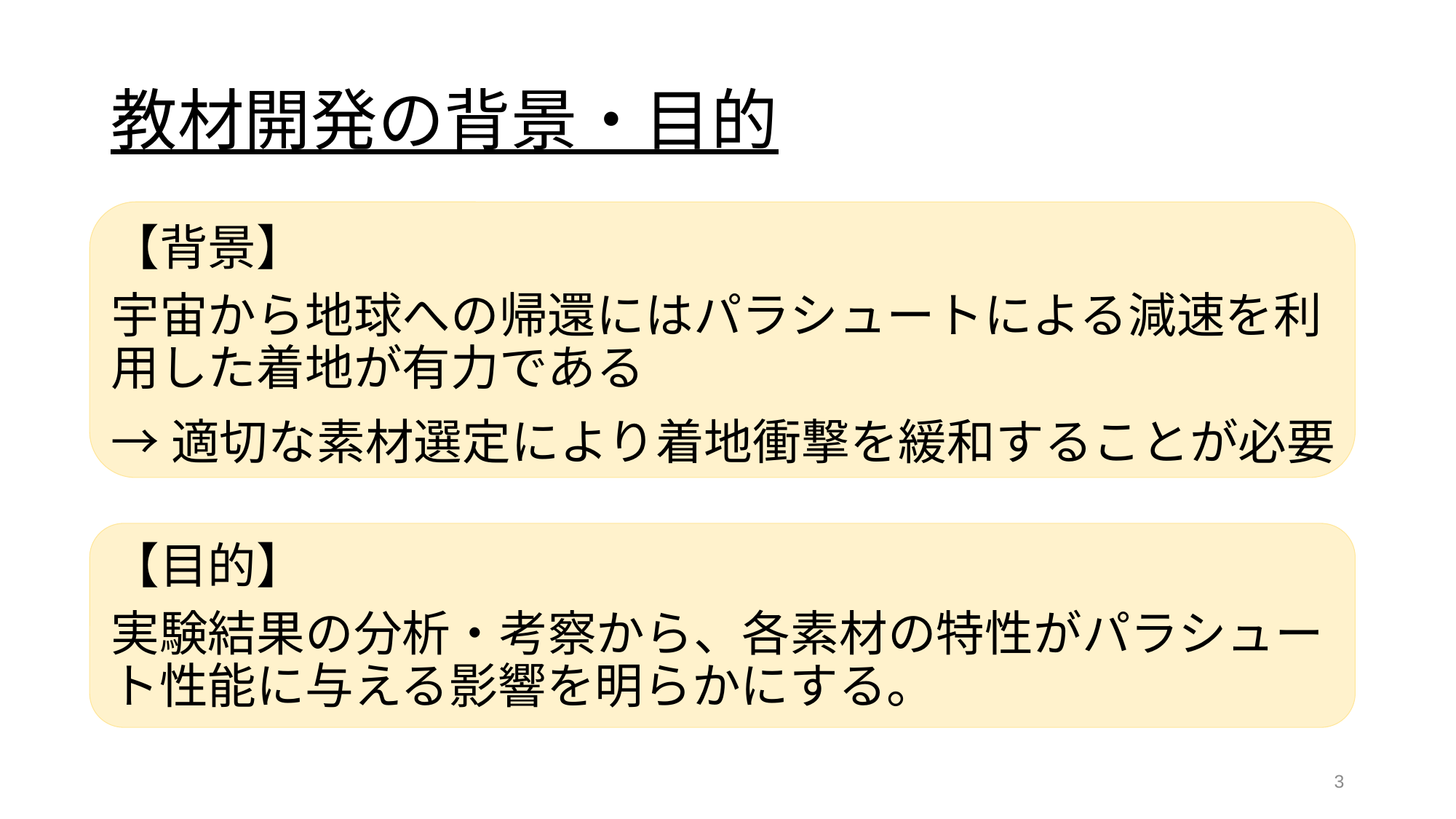

# 教材開発の背景・目的

【背景】
宇宙から地球への帰還にはパラシュートによる減速を利用した着地が有力である
→適切な素材選定により着地衝撃を緩和することが必要

【目的】
実験結果の分析・考察から、各素材の特性がパラシュート性能に与える影響を明らかにする。
3